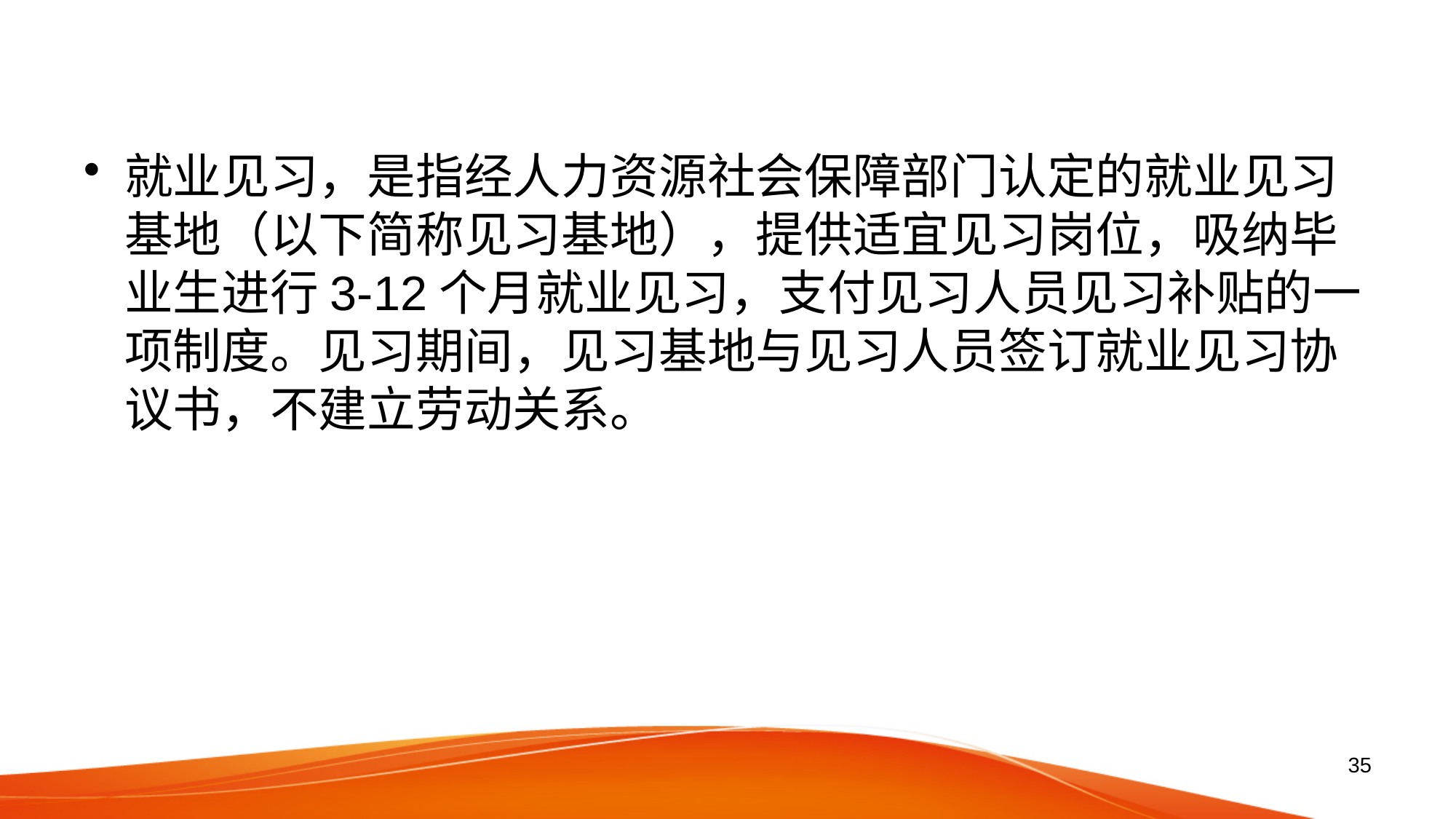

#
就业见习，是指经人力资源社会保障部门认定的就业见习基地（以下简称见习基地），提供适宜见习岗位，吸纳毕业生进行3-12个月就业见习，支付见习人员见习补贴的一项制度。见习期间，见习基地与见习人员签订就业见习协议书，不建立劳动关系。

35